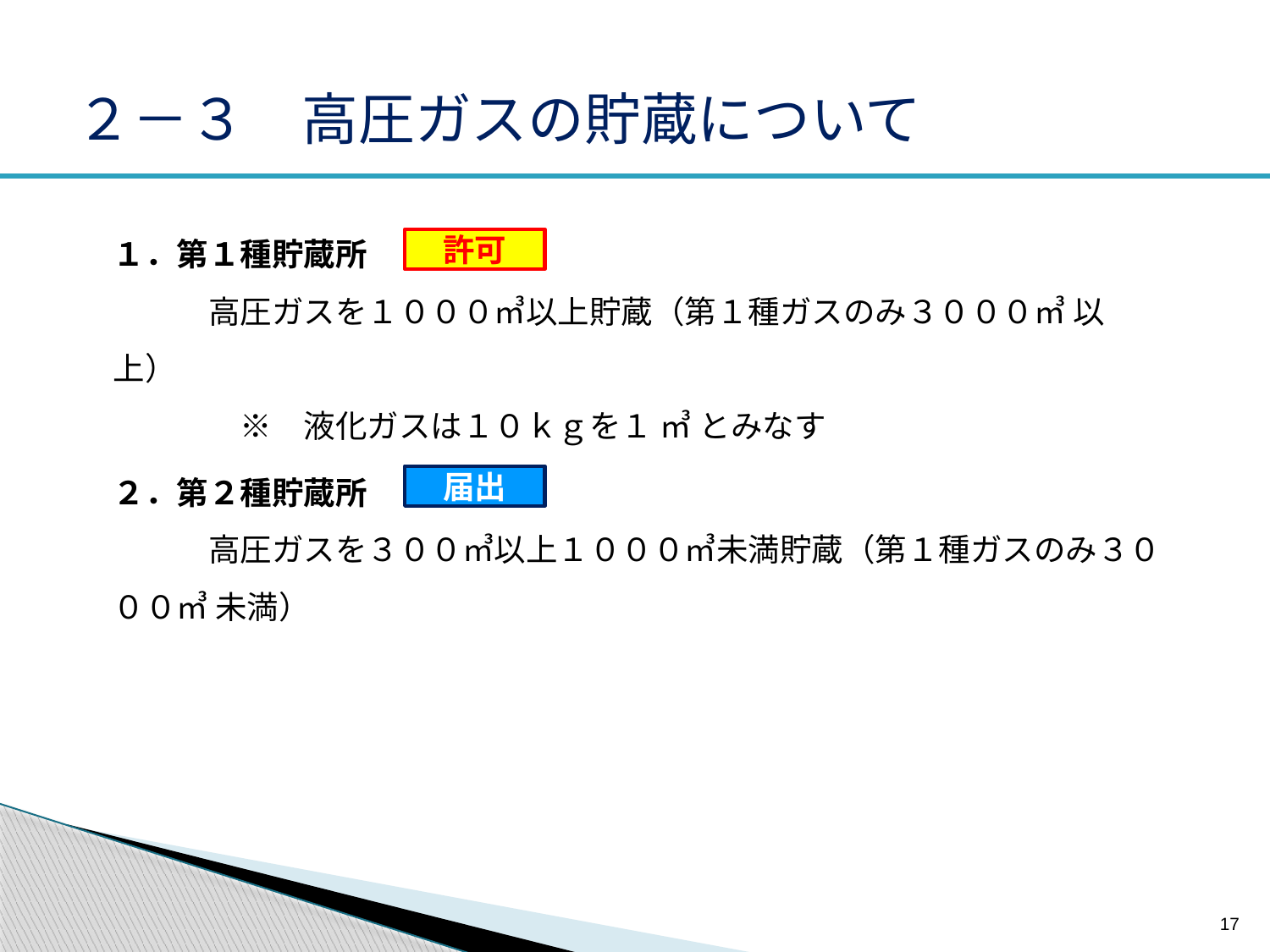

# ２－３　高圧ガスの貯蔵について
１．第１種貯蔵所
　　　高圧ガスを１０００㎥以上貯蔵（第１種ガスのみ３０００㎥ 以上）
　　　　※　液化ガスは１０ｋｇを１ ㎥ とみなす
許可
２．第２種貯蔵所
　　　高圧ガスを３００㎥以上１０００㎥未満貯蔵（第１種ガスのみ３０００㎥ 未満）
届出
17